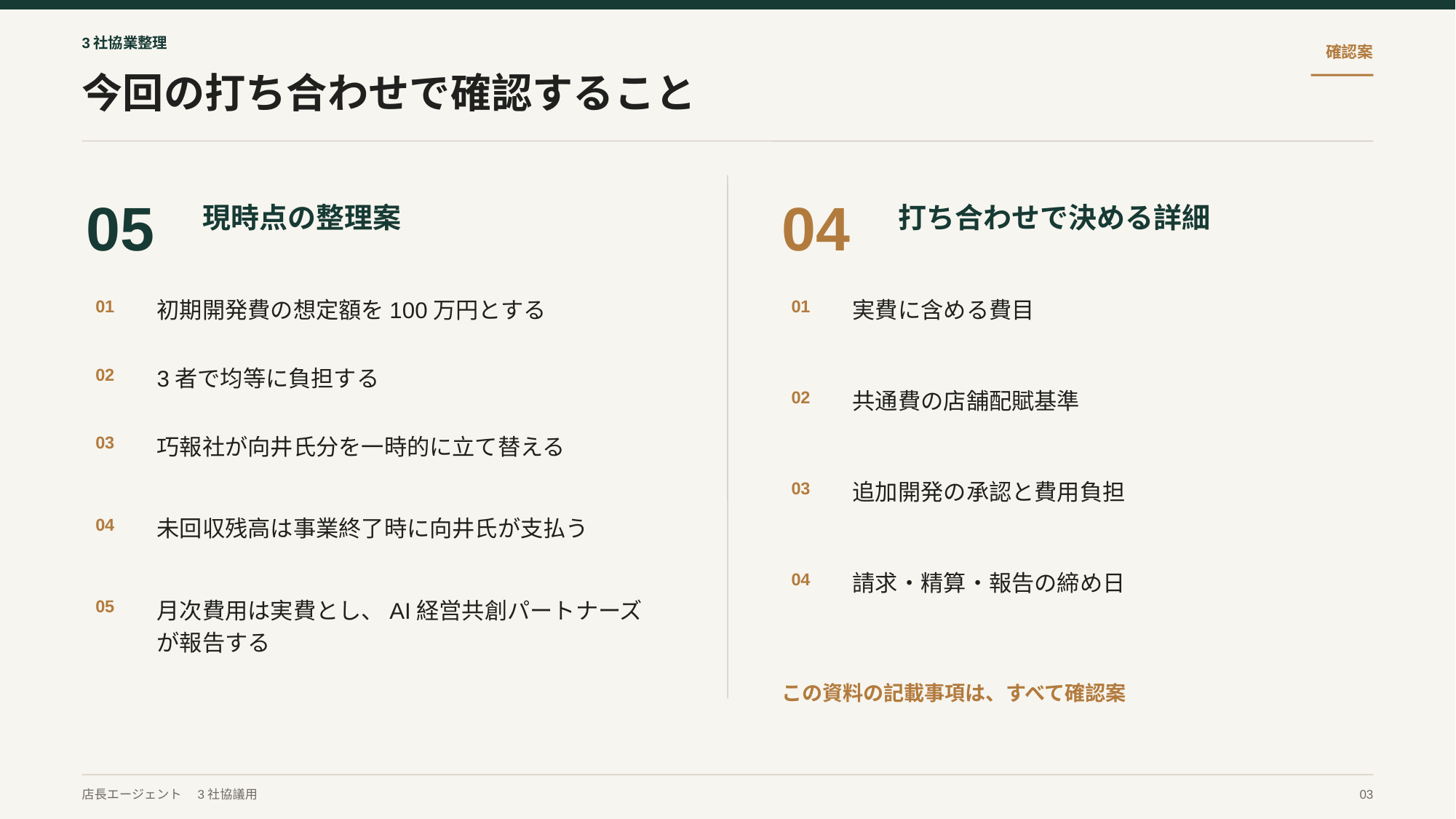

3社協業整理
確認案
今回の打ち合わせで確認すること

05
04
現時点の整理案
打ち合わせで決める詳細
初期開発費の想定額を100万円とする
実費に含める費目
01
01
3者で均等に負担する
02
共通費の店舗配賦基準
02
巧報社が向井氏分を一時的に立て替える
03
追加開発の承認と費用負担
03
未回収残高は事業終了時に向井氏が支払う
04
請求・精算・報告の締め日
04
月次費用は実費とし、AI経営共創パートナーズが報告する
05
この資料の記載事項は、すべて確認案

店長エージェント　3社協議用
03